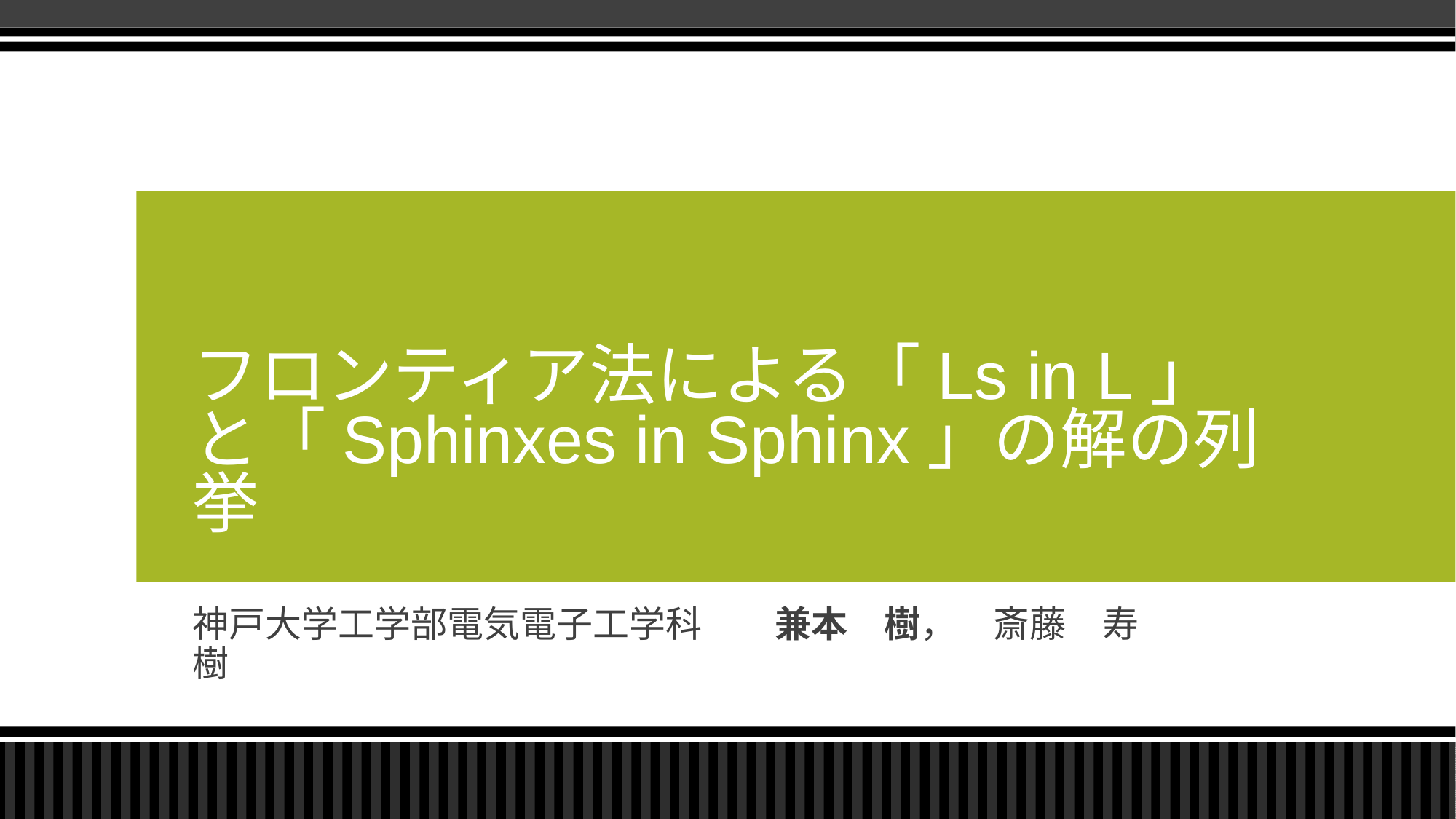

# フロンティア法による「Ls in L」と「Sphinxes in Sphinx」の解の列挙
神戸大学工学部電気電子工学科　　兼本　樹，　斎藤　寿樹